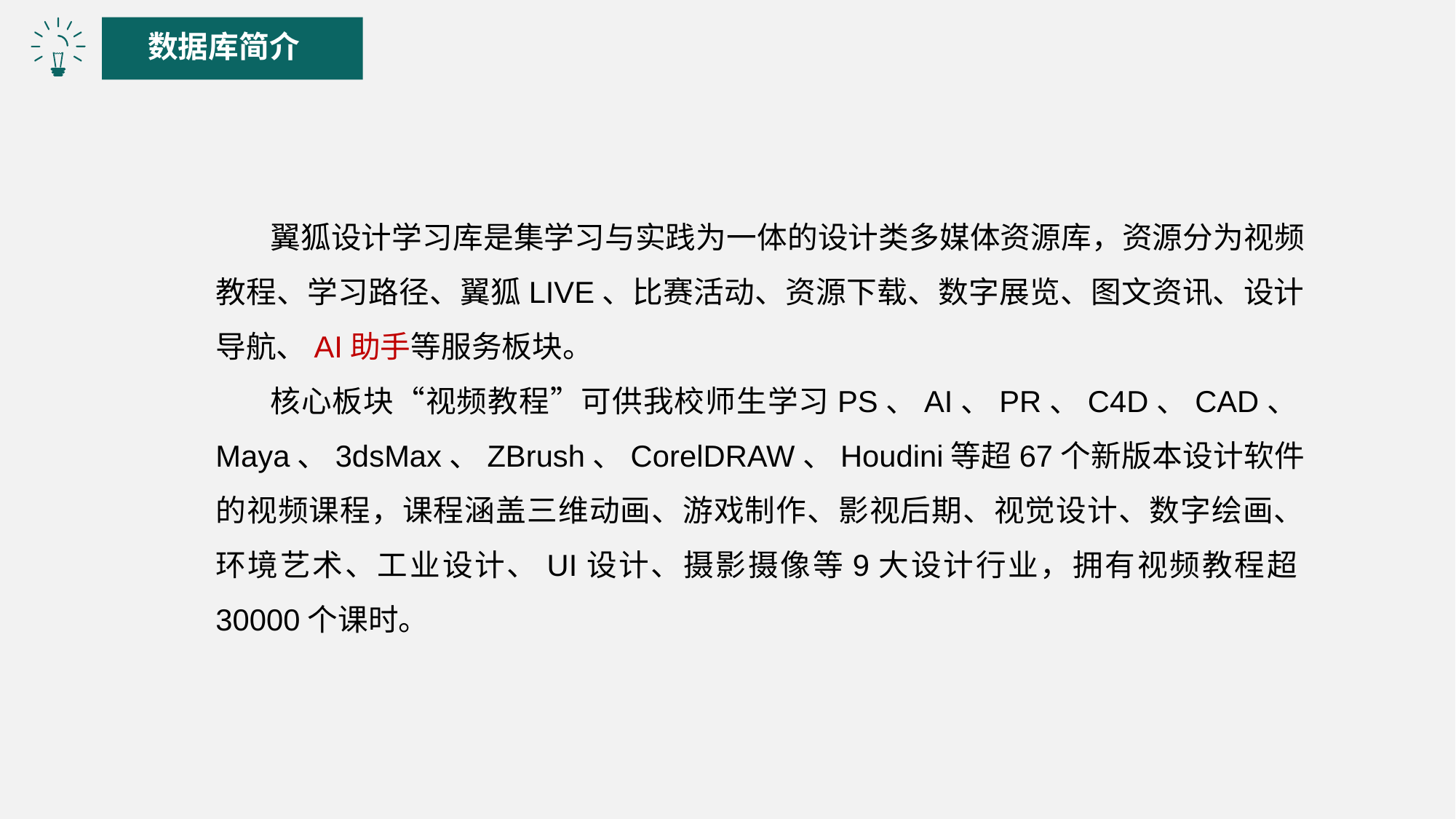

数据库简介

翼狐设计学习库是集学习与实践为一体的设计类多媒体资源库，资源分为视频教程、学习路径、翼狐LIVE、比赛活动、资源下载、数字展览、图文资讯、设计导航、AI助手等服务板块。
核心板块“视频教程”可供我校师生学习PS、AI、PR、C4D、CAD、Maya、3dsMax、ZBrush、CorelDRAW、Houdini等超67个新版本设计软件的视频课程，课程涵盖三维动画、游戏制作、影视后期、视觉设计、数字绘画、环境艺术、工业设计、UI设计、摄影摄像等9大设计行业，拥有视频教程超30000个课时。